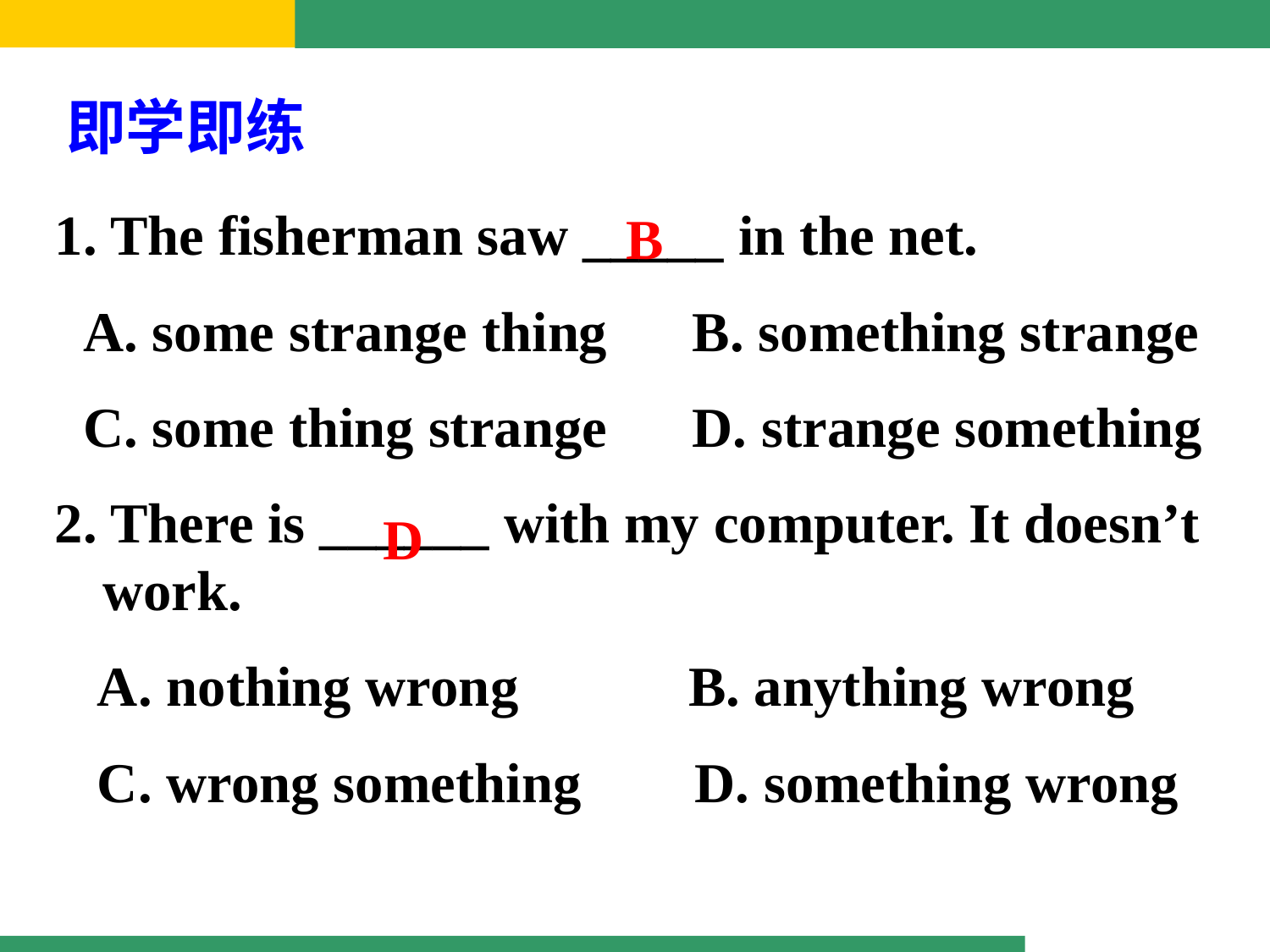

即学即练
1. The fisherman saw _____ in the net.
  A. some strange thing      B. something strange
  C. some thing strange      D. strange something
2. There is ______ with my computer. It doesn’t work.
   A. nothing wrong            B. anything wrong
   C. wrong something        D. something wrong
B
D